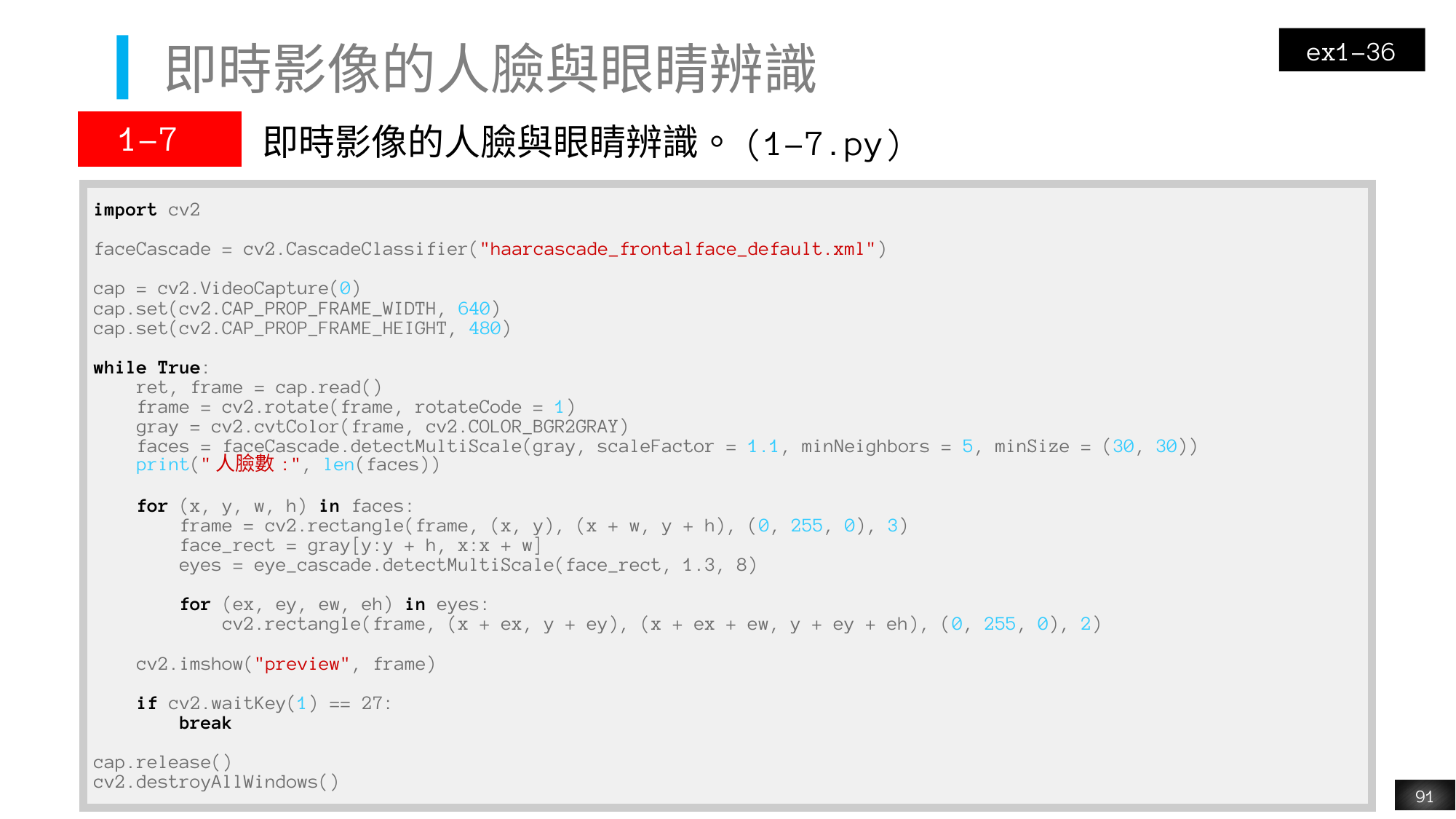

ex1-36
# 即時影像的人臉與眼睛辨識

| 1-7 | 即時影像的人臉與眼睛辨識。(1-7.py) |
| --- | --- |
| import cv2 faceCascade = cv2.CascadeClassifier("haarcascade\_frontalface\_default.xml") cap = cv2.VideoCapture(0) cap.set(cv2.CAP\_PROP\_FRAME\_WIDTH, 640) cap.set(cv2.CAP\_PROP\_FRAME\_HEIGHT, 480) while True: ret, frame = cap.read() frame = cv2.rotate(frame, rotateCode = 1) gray = cv2.cvtColor(frame, cv2.COLOR\_BGR2GRAY) faces = faceCascade.detectMultiScale(gray, scaleFactor = 1.1, minNeighbors = 5, minSize = (30, 30)) print("人臉數:", len(faces)) for (x, y, w, h) in faces: frame = cv2.rectangle(frame, (x, y), (x + w, y + h), (0, 255, 0), 3) face\_rect = gray[y:y + h, x:x + w] eyes = eye\_cascade.detectMultiScale(face\_rect, 1.3, 8) for (ex, ey, ew, eh) in eyes: cv2.rectangle(frame, (x + ex, y + ey), (x + ex + ew, y + ey + eh), (0, 255, 0), 2) cv2.imshow("preview", frame) if cv2.waitKey(1) == 27: break cap.release() cv2.destroyAllWindows() |
| --- |